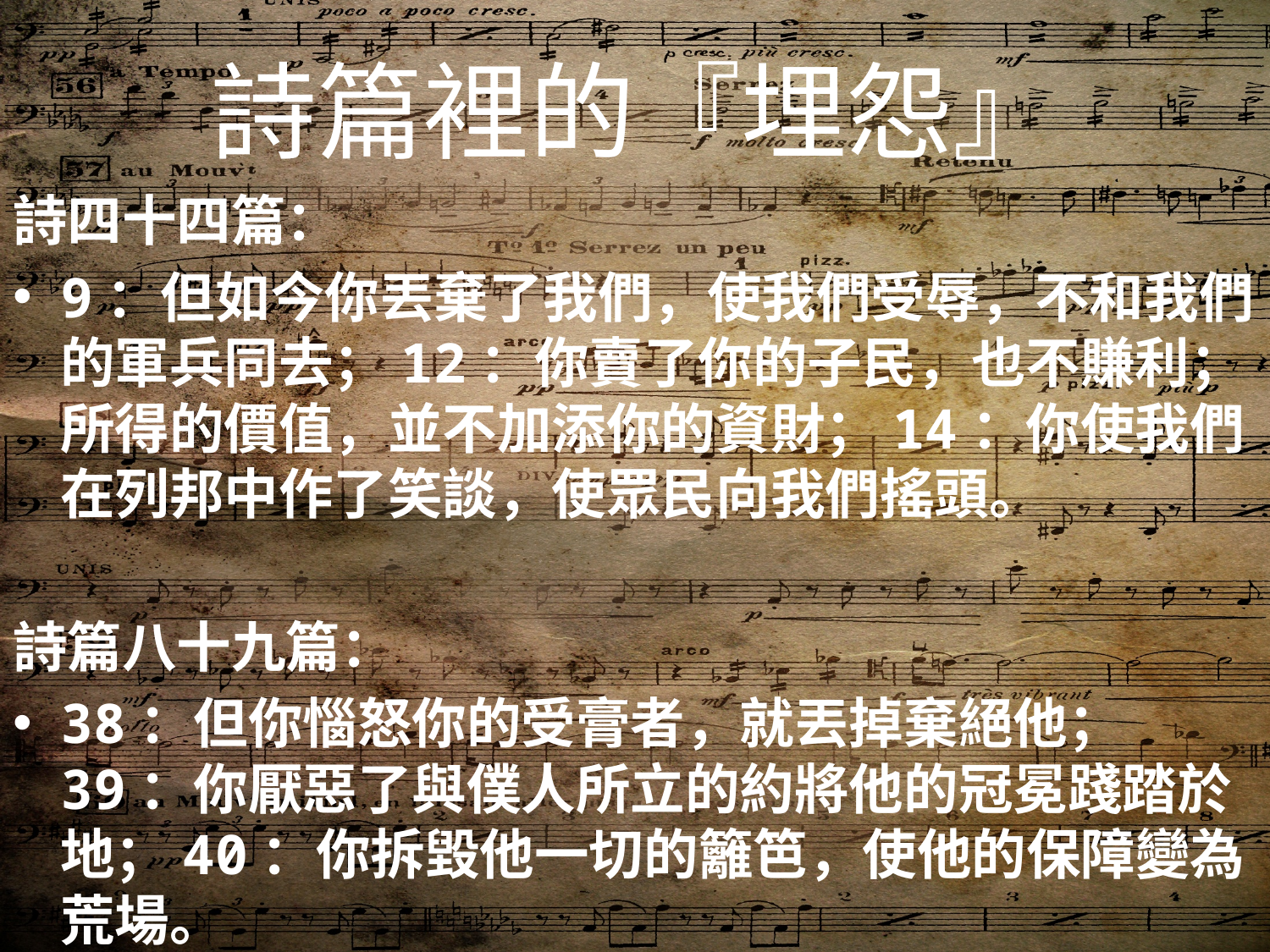

# 詩篇裡的『埋怨』
詩四十四篇：
9：但如今你丟棄了我們，使我們受辱，不和我們的軍兵同去；12：你賣了你的子民，也不賺利；所得的價值，並不加添你的資財；14：你使我們在列邦中作了笑談，使眾民向我們搖頭。

詩篇八十九篇：
38：但你惱怒你的受膏者，就丟掉棄絕他；39：你厭惡了與僕人所立的約將他的冠冕踐踏於地；40：你拆毀他一切的籬笆，使他的保障變為荒場。